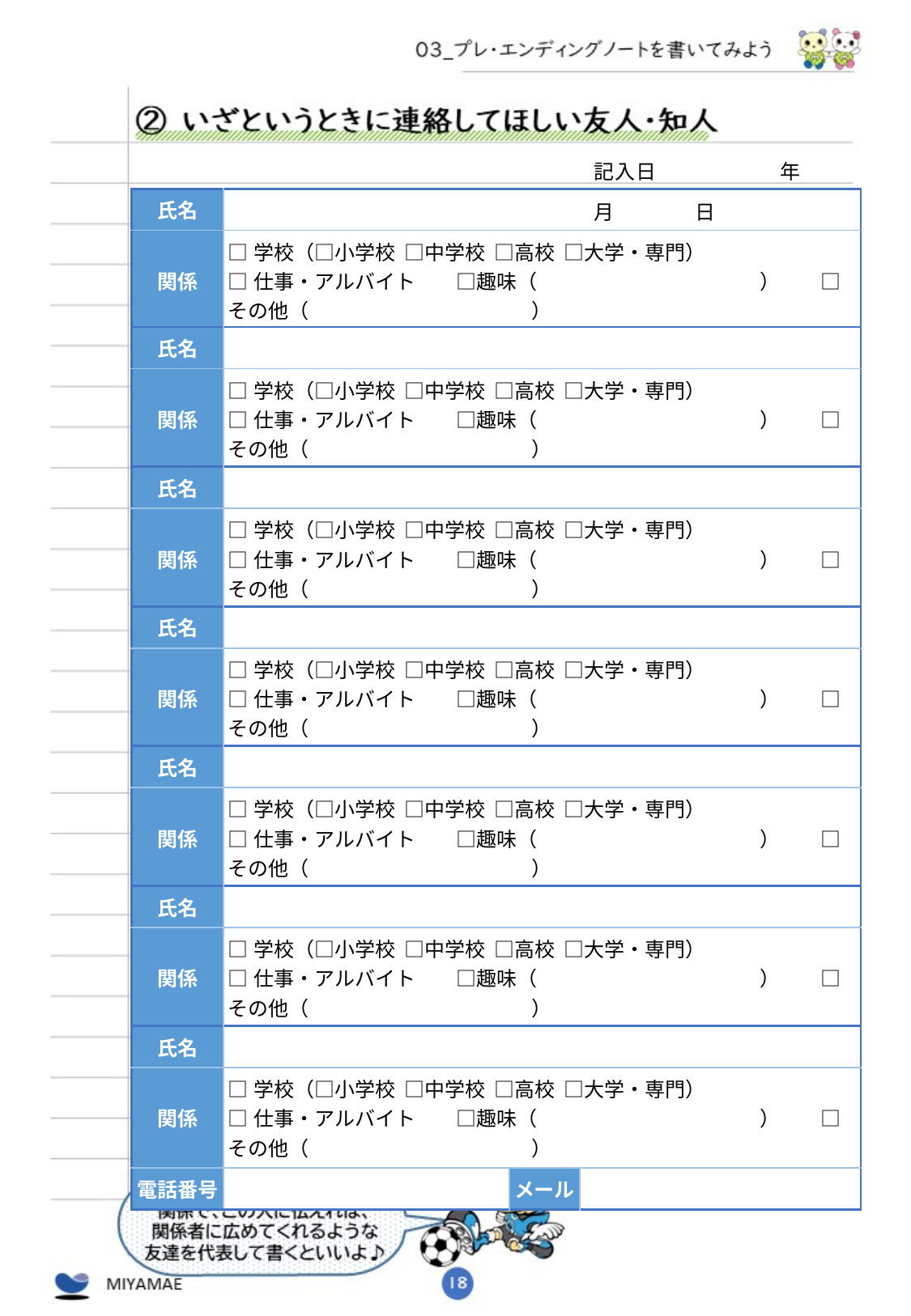

記入日　　　　　　年　　　　月　　　　日
| 氏名 |  |  |  |
| --- | --- | --- | --- |
| 関係 | □学校（□小学校 □中学校 □高校 □大学・専門）　 □仕事・アルバイト　　□趣味（　　　　　　　　　　　）　　□その他（　　　　　　　　　　　） |  |  |
| 電話番号 |  | メール |  |
| 氏名 |  |  |  |
| --- | --- | --- | --- |
| 関係 | □学校（□小学校 □中学校 □高校 □大学・専門）　 □仕事・アルバイト　　□趣味（　　　　　　　　　　　）　　□その他（　　　　　　　　　　　） |  |  |
| 電話番号 |  | メール |  |
| 氏名 |  |  |  |
| --- | --- | --- | --- |
| 関係 | □学校（□小学校 □中学校 □高校 □大学・専門）　 □仕事・アルバイト　　□趣味（　　　　　　　　　　　）　　□その他（　　　　　　　　　　　） |  |  |
| 電話番号 |  | メール |  |
| 氏名 |  |  |  |
| --- | --- | --- | --- |
| 関係 | □学校（□小学校 □中学校 □高校 □大学・専門）　 □仕事・アルバイト　　□趣味（　　　　　　　　　　　）　　□その他（　　　　　　　　　　　） |  |  |
| 電話番号 |  | メール |  |
| 氏名 |  |  |  |
| --- | --- | --- | --- |
| 関係 | □学校（□小学校 □中学校 □高校 □大学・専門）　 □仕事・アルバイト　　□趣味（　　　　　　　　　　　）　　□その他（　　　　　　　　　　　） |  |  |
| 電話番号 |  | メール |  |
| 氏名 |  |  |  |
| --- | --- | --- | --- |
| 関係 | □学校（□小学校 □中学校 □高校 □大学・専門）　 □仕事・アルバイト　　□趣味（　　　　　　　　　　　）　　□その他（　　　　　　　　　　　） |  |  |
| 電話番号 |  | メール |  |
| 氏名 |  |  |  |
| --- | --- | --- | --- |
| 関係 | □学校（□小学校 □中学校 □高校 □大学・専門）　 □仕事・アルバイト　　□趣味（　　　　　　　　　　　）　　□その他（　　　　　　　　　　　） |  |  |
| 電話番号 |  | メール |  |